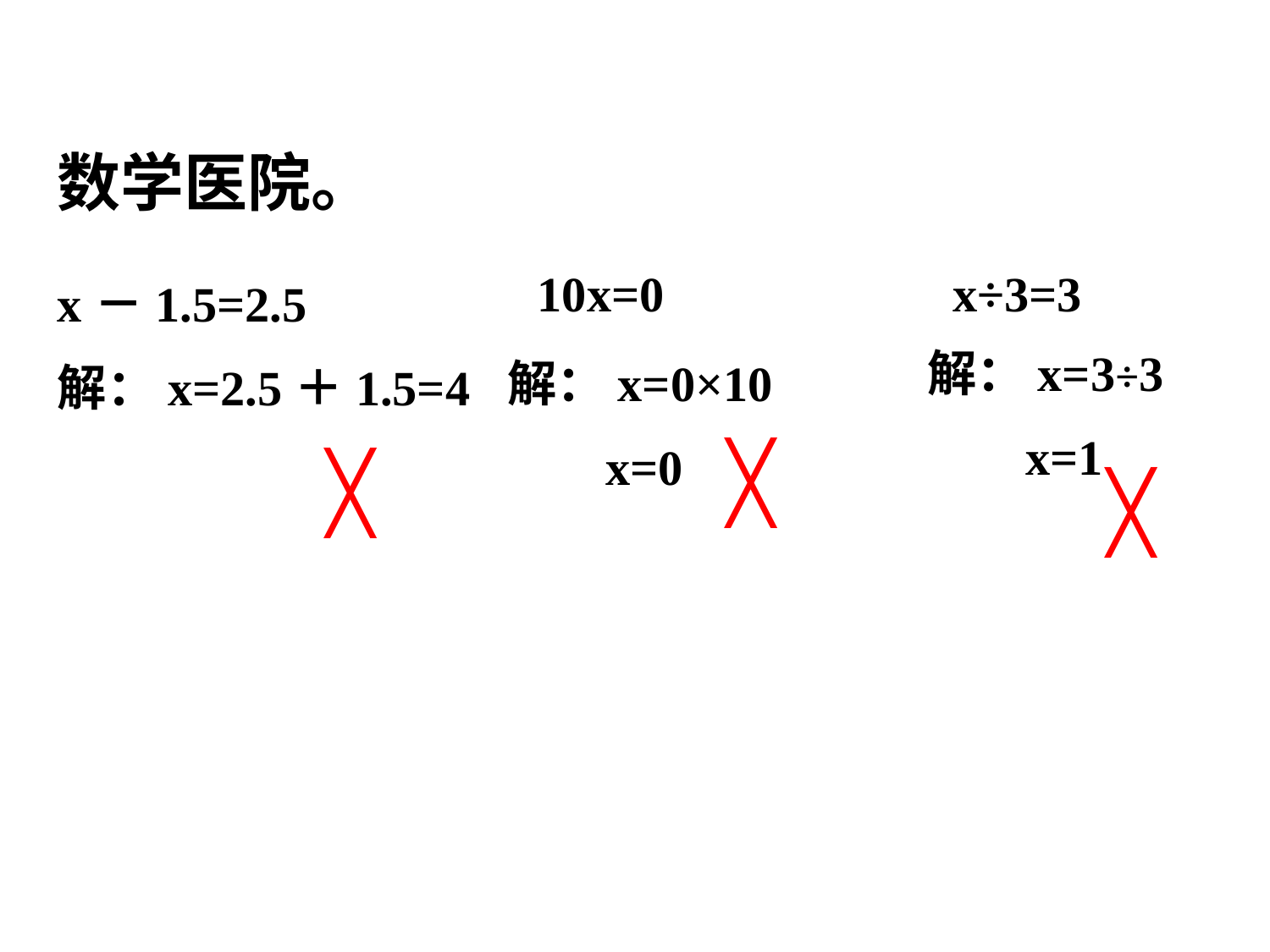

数学医院。
10x=0
x÷3=3
x－1.5=2.5
解：x=2.5＋1.5=4
解：x=3÷3
        x=1
解：x=0×10
        x=0
╳
╳
╳